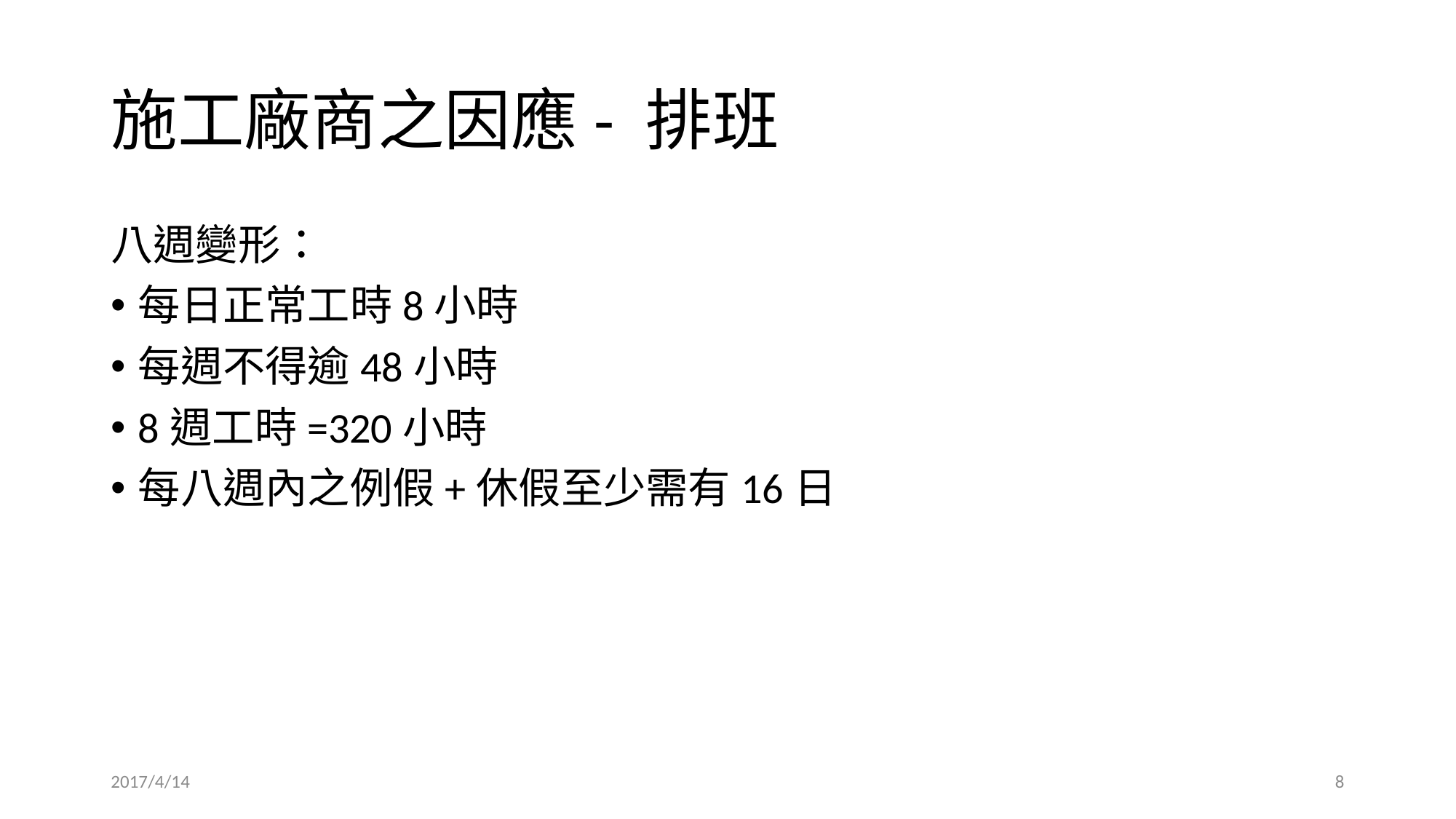

# 施工廠商之因應- 排班
八週變形：
每日正常工時8小時
每週不得逾48小時
8週工時=320小時
每八週內之例假+休假至少需有16日

2017/4/14

8